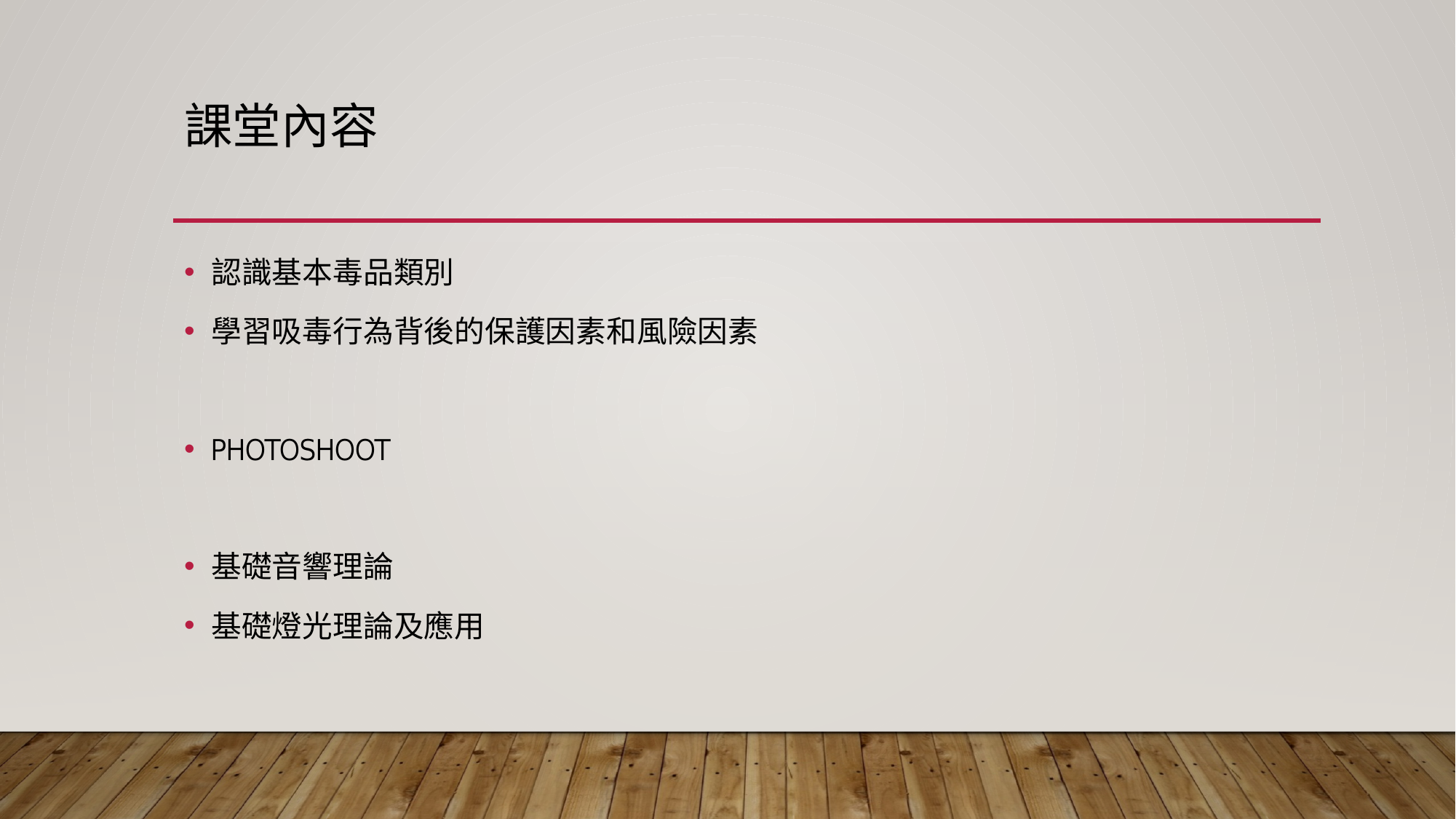

# 課堂內容
認識基本毒品類別
學習吸毒行為背後的保護因素和風險因素

PHOTOSHOOT

基礎音響理論
基礎燈光理論及應用